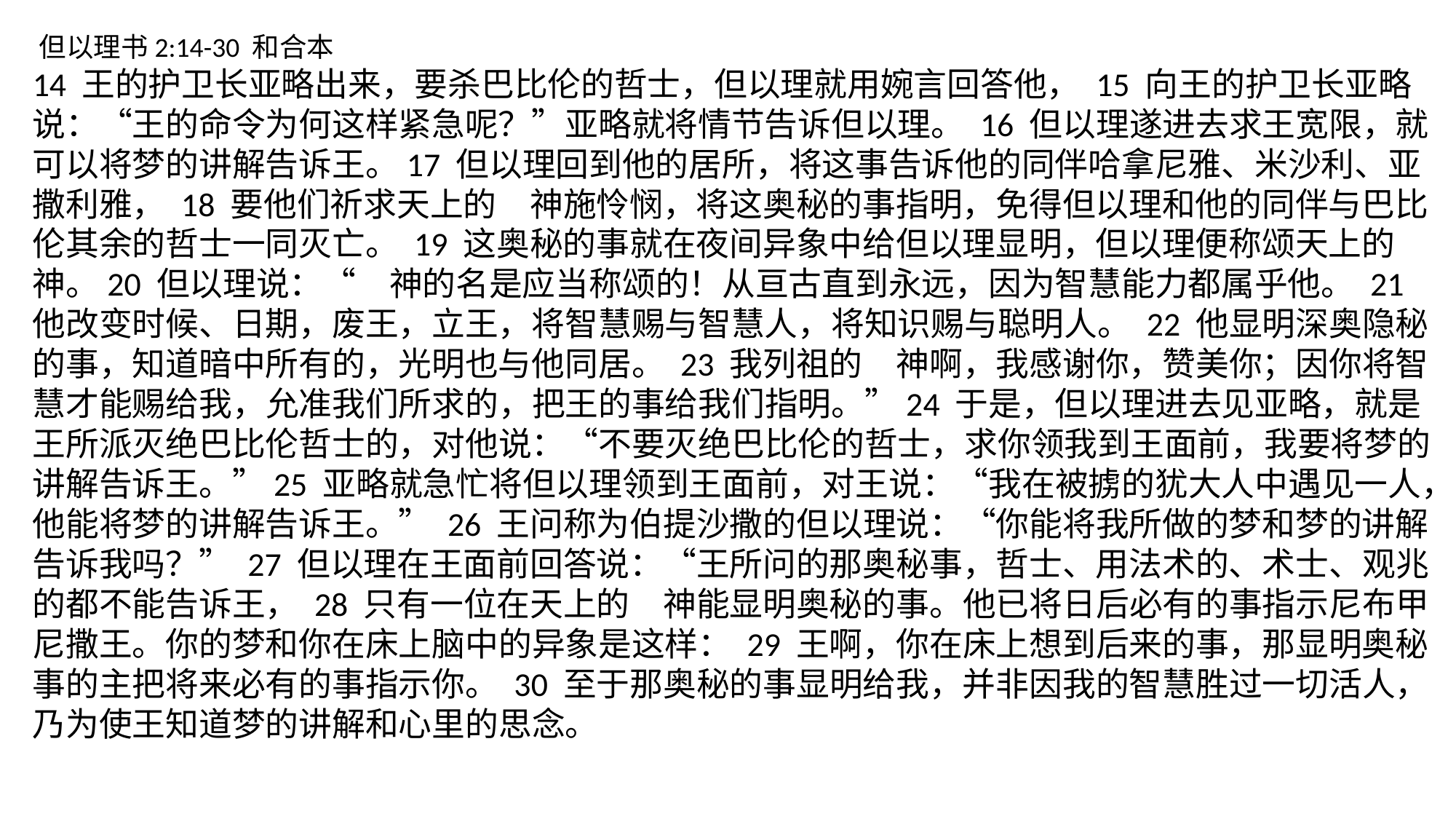

‪但以理书‬2:14-30 和合本
14 王的护卫长亚略出来，要杀巴比伦的哲士，但以理就用婉言回答他， 15 向王的护卫长亚略说：“王的命令为何这样紧急呢？”亚略就将情节告诉但以理。 16 但以理遂进去求王宽限，就可以将梦的讲解告诉王。17 但以理回到他的居所，将这事告诉他的同伴哈拿尼雅、米沙利、亚撒利雅， 18 要他们祈求天上的　神施怜悯，将这奥秘的事指明，免得但以理和他的同伴与巴比伦其余的哲士一同灭亡。 19 这奥秘的事就在夜间异象中给但以理显明，但以理便称颂天上的　神。20 但以理说：“　神的名是应当称颂的！从亘古直到永远，因为智慧能力都属乎他。 21 他改变时候、日期，废王，立王，将智慧赐与智慧人，将知识赐与聪明人。 22 他显明深奥隐秘的事，知道暗中所有的，光明也与他同居。 23 我列祖的　神啊，我感谢你，赞美你；因你将智慧才能赐给我，允准我们所求的，把王的事给我们指明。”24 于是，但以理进去见亚略，就是王所派灭绝巴比伦哲士的，对他说：“不要灭绝巴比伦的哲士，求你领我到王面前，我要将梦的讲解告诉王。”25 亚略就急忙将但以理领到王面前，对王说：“我在被掳的犹大人中遇见一人，他能将梦的讲解告诉王。” 26 王问称为伯提沙撒的但以理说：“你能将我所做的梦和梦的讲解告诉我吗？” 27 但以理在王面前回答说：“王所问的那奥秘事，哲士、用法术的、术士、观兆的都不能告诉王， 28 只有一位在天上的　神能显明奥秘的事。他已将日后必有的事指示尼布甲尼撒王。你的梦和你在床上脑中的异象是这样： 29 王啊，你在床上想到后来的事，那显明奥秘事的主把将来必有的事指示你。 30 至于那奥秘的事显明给我，并非因我的智慧胜过一切活人，乃为使王知道梦的讲解和心里的思念。
‪